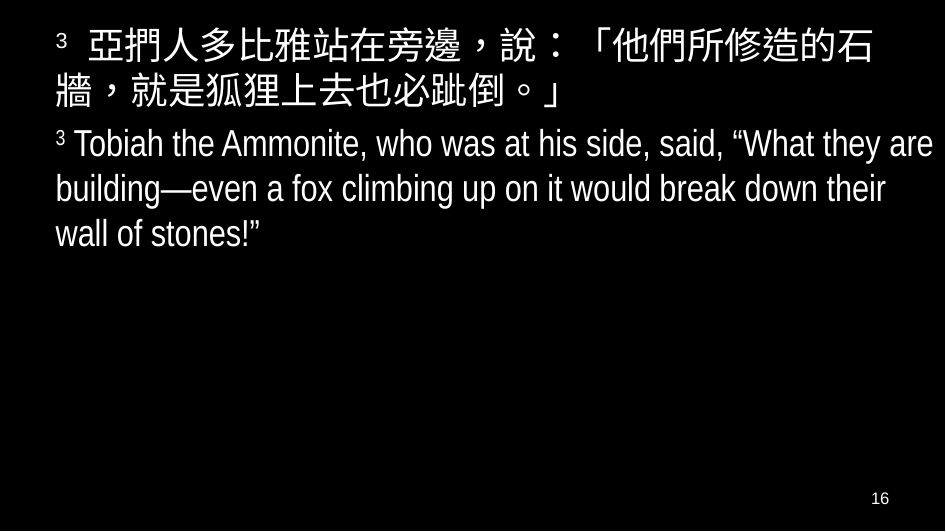

3 亞捫人多比雅站在旁邊，說：「他們所修造的石牆，就是狐狸上去也必跐倒。」
3 Tobiah the Ammonite, who was at his side, said, “What they are building—even a fox climbing up on it would break down their wall of stones!”

16